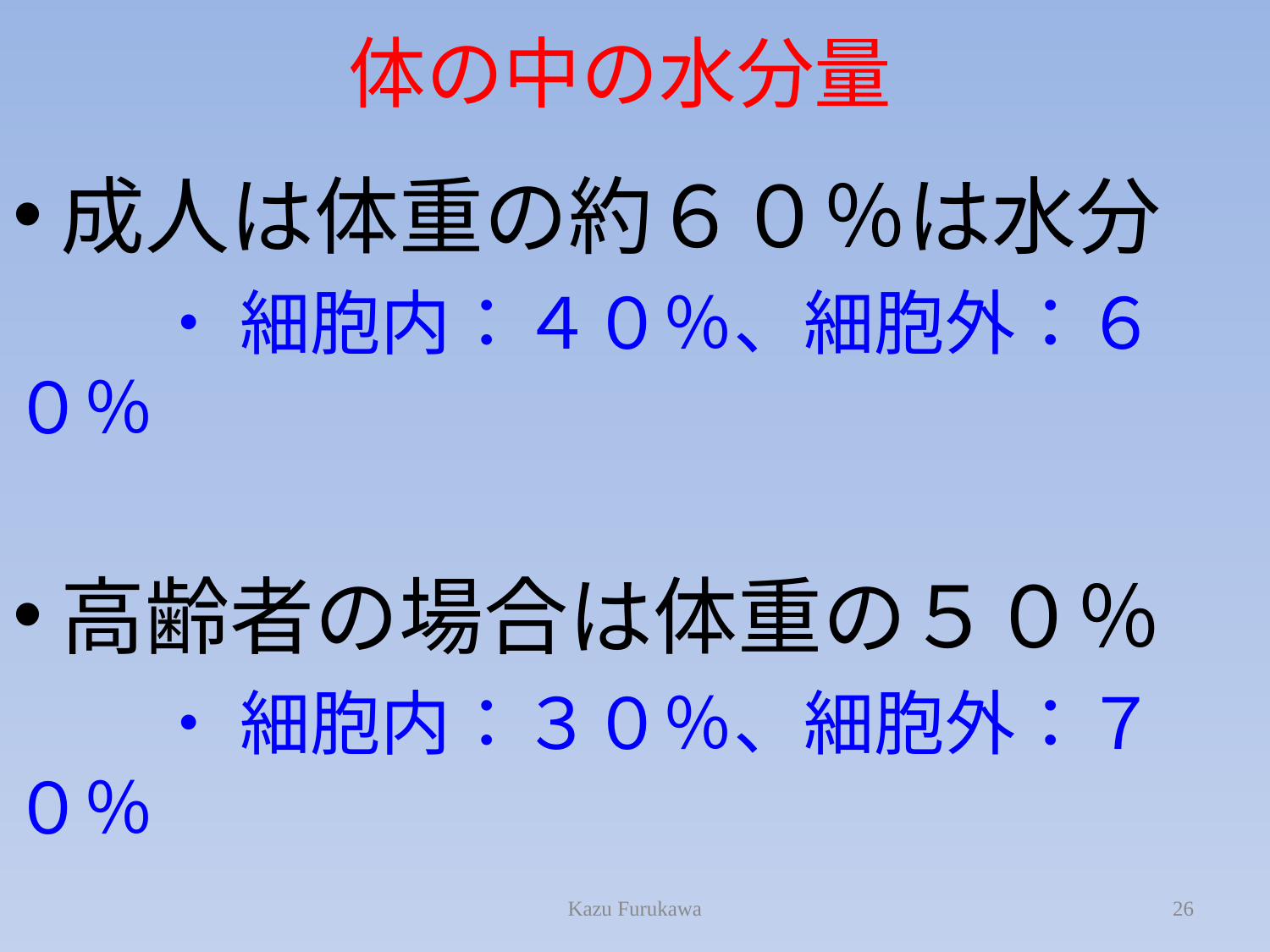

# 体の中の水分量
成人は体重の約６０％は水分
　　・ 細胞内：４０％、細胞外：６０％

高齢者の場合は体重の５０％
　　・ 細胞内：３０％、細胞外：７０％

幼児は体重の約８０％が水分
Kazu Furukawa
26